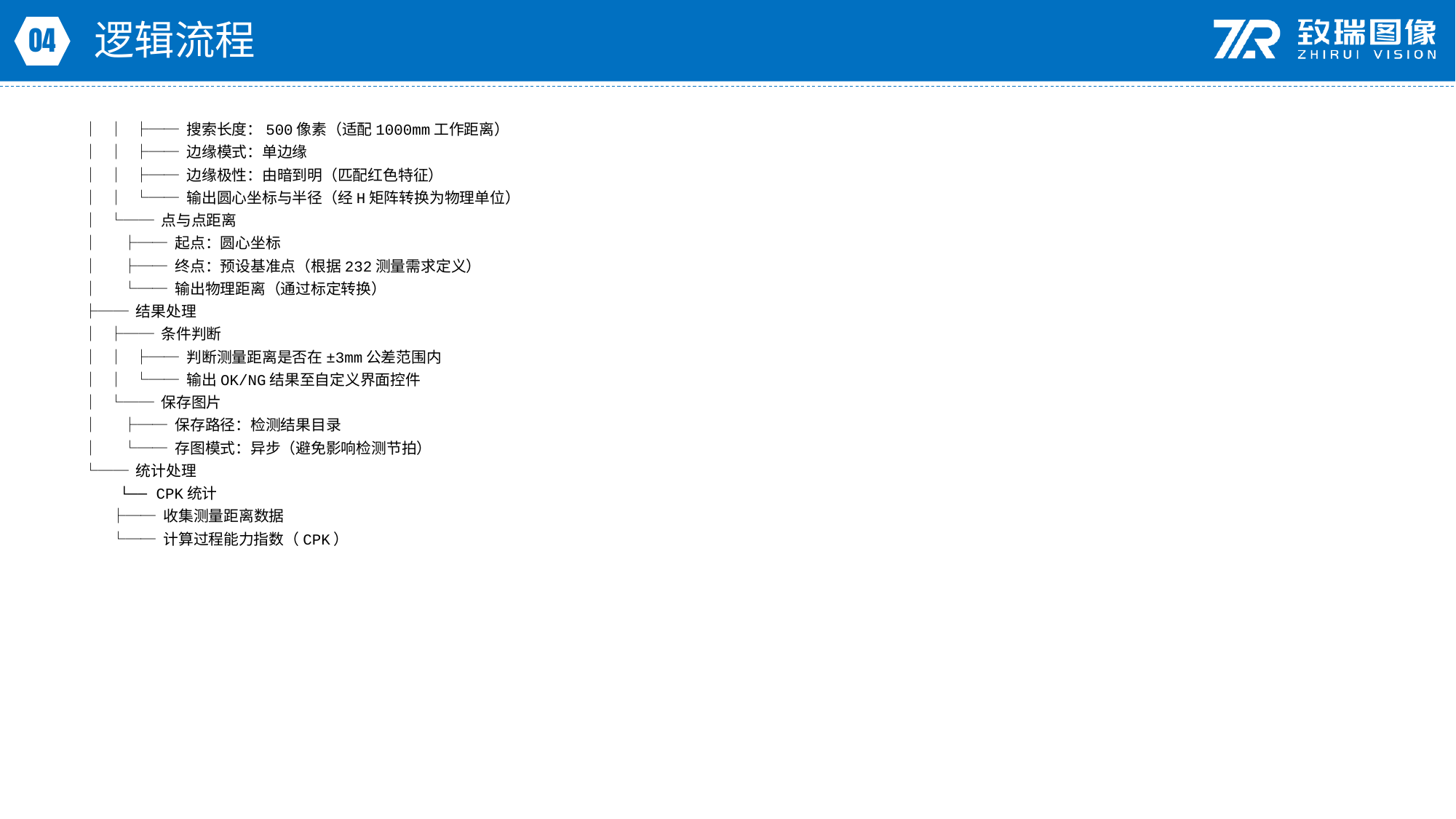

逻辑流程
04

│   │   ├── 搜索长度：500像素（适配1000mm工作距离）
│   │   ├── 边缘模式：单边缘
│   │   ├── 边缘极性：由暗到明（匹配红色特征）
│   │   └── 输出圆心坐标与半径（经H矩阵转换为物理单位）
│   └── 点与点距离
│       ├── 起点：圆心坐标
│       ├── 终点：预设基准点（根据232测量需求定义）
│       └── 输出物理距离（通过标定转换）
├── 结果处理
│   ├── 条件判断
│   │   ├── 判断测量距离是否在±3mm公差范围内
│   │   └── 输出OK/NG结果至自定义界面控件
│   └── 保存图片
│       ├── 保存路径：检测结果目录
│       └── 存图模式：异步（避免影响检测节拍）
└── 统计处理
    └── CPK统计
        ├── 收集测量距离数据
        └── 计算过程能力指数（CPK）